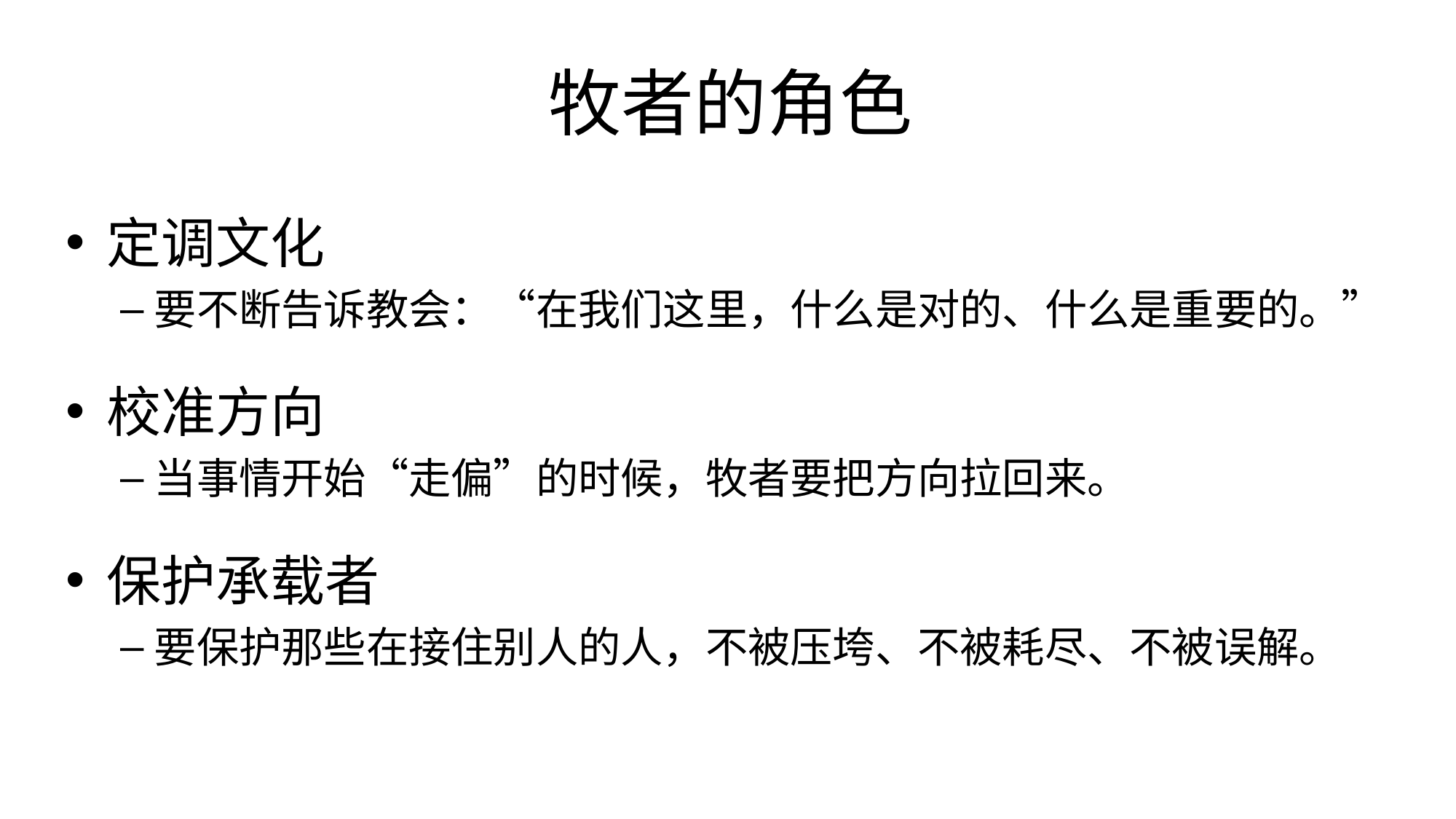

# 牧者的角色
定调文化
要不断告诉教会：“在我们这里，什么是对的、什么是重要的。”
校准方向
当事情开始“走偏”的时候，牧者要把方向拉回来。
保护承载者
要保护那些在接住别人的人，不被压垮、不被耗尽、不被误解。
34